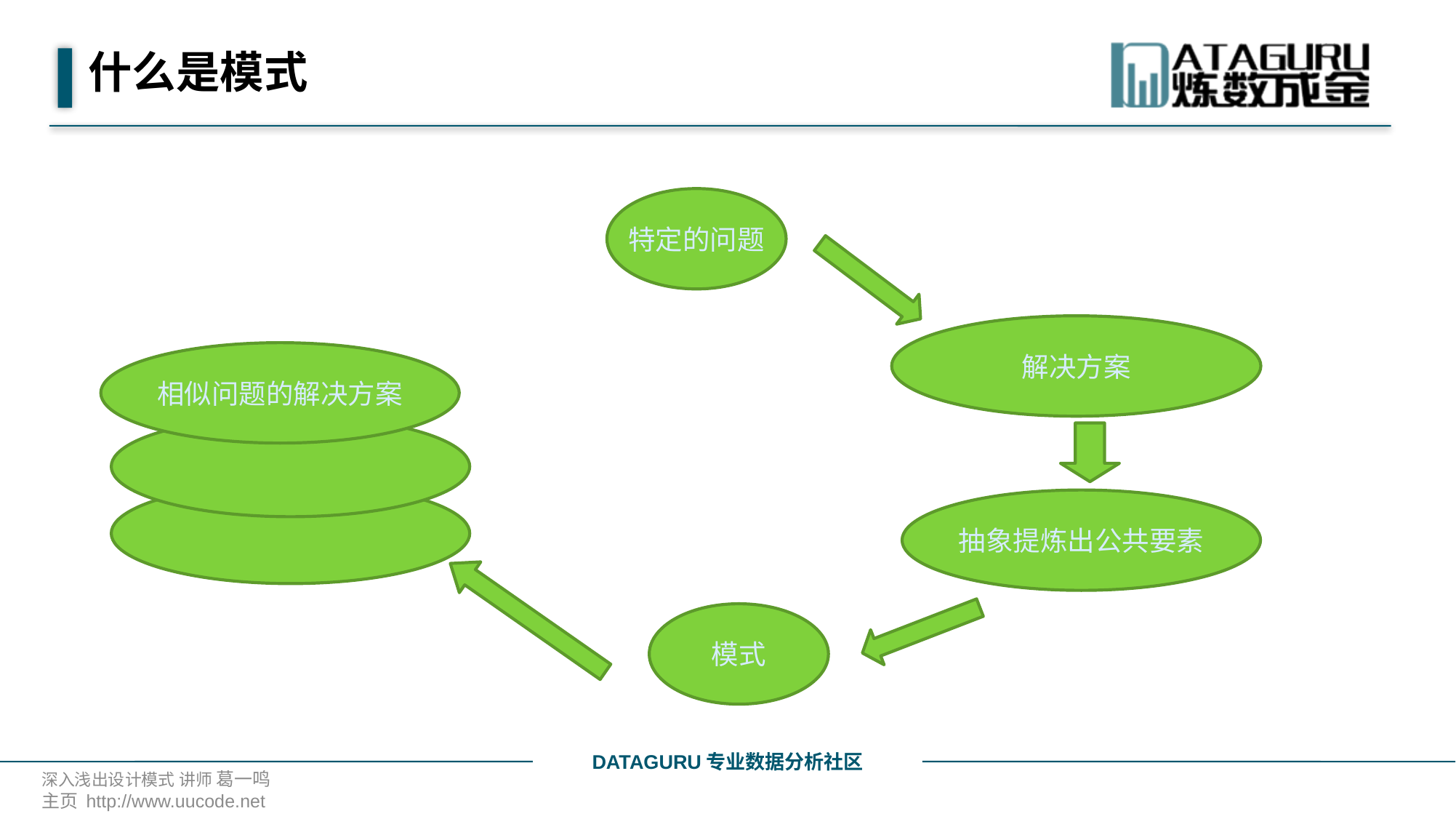

# 什么是模式
特定的问题

解决方案
相似问题的解决方案

抽象提炼出公共要素

模式